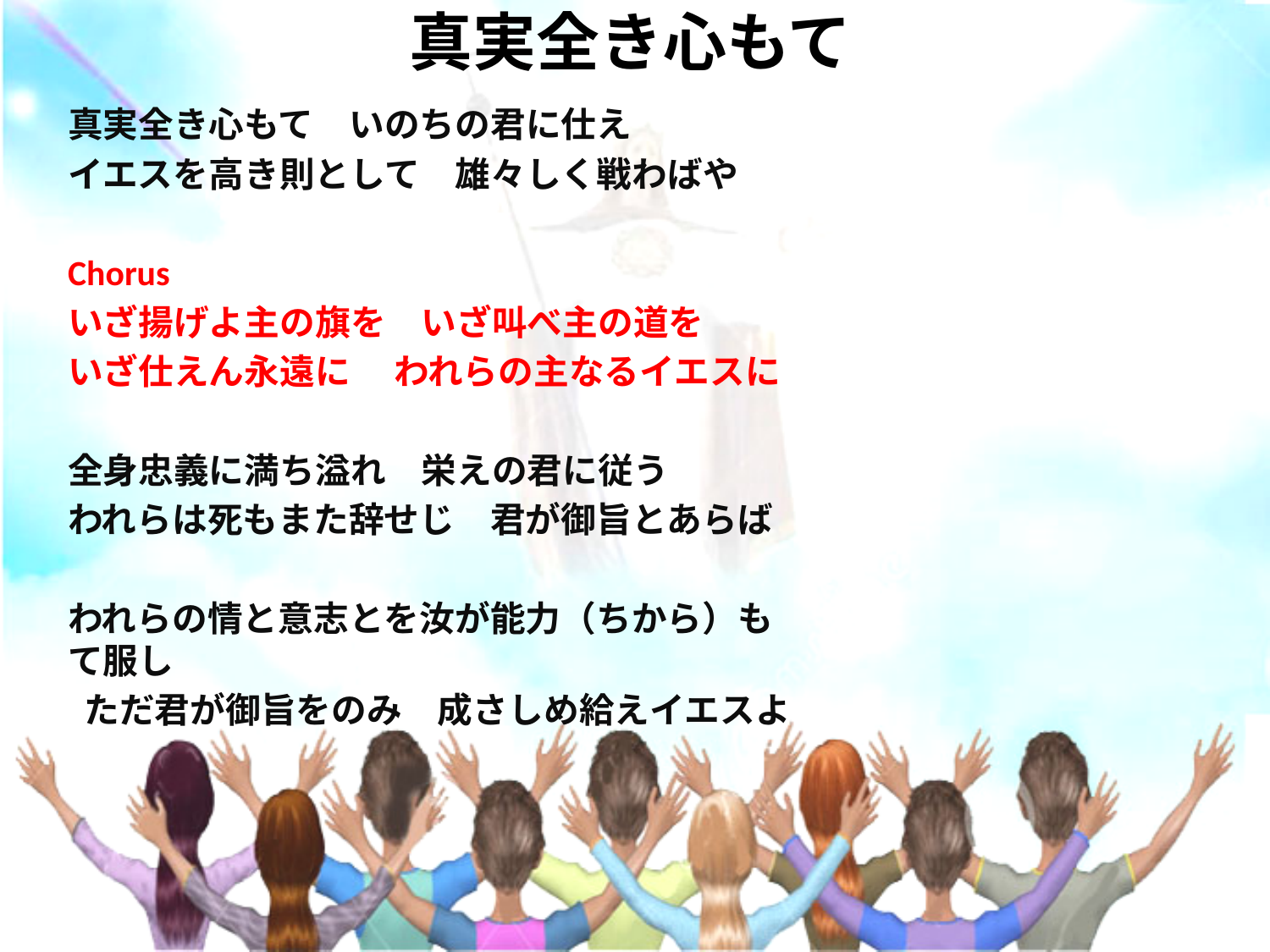

# 真実全き心もて
真実全き心もて　いのちの君に仕え
イエスを高き則として　雄々しく戦わばや

Chorus
いざ揚げよ主の旗を　いざ叫べ主の道を
いざ仕えん永遠に 　われらの主なるイエスに

全身忠義に満ち溢れ　栄えの君に従う
われらは死もまた辞せじ　君が御旨とあらば

われらの情と意志とを汝が能力（ちから）もて服し
 ただ君が御旨をのみ　成さしめ給えイエスよ